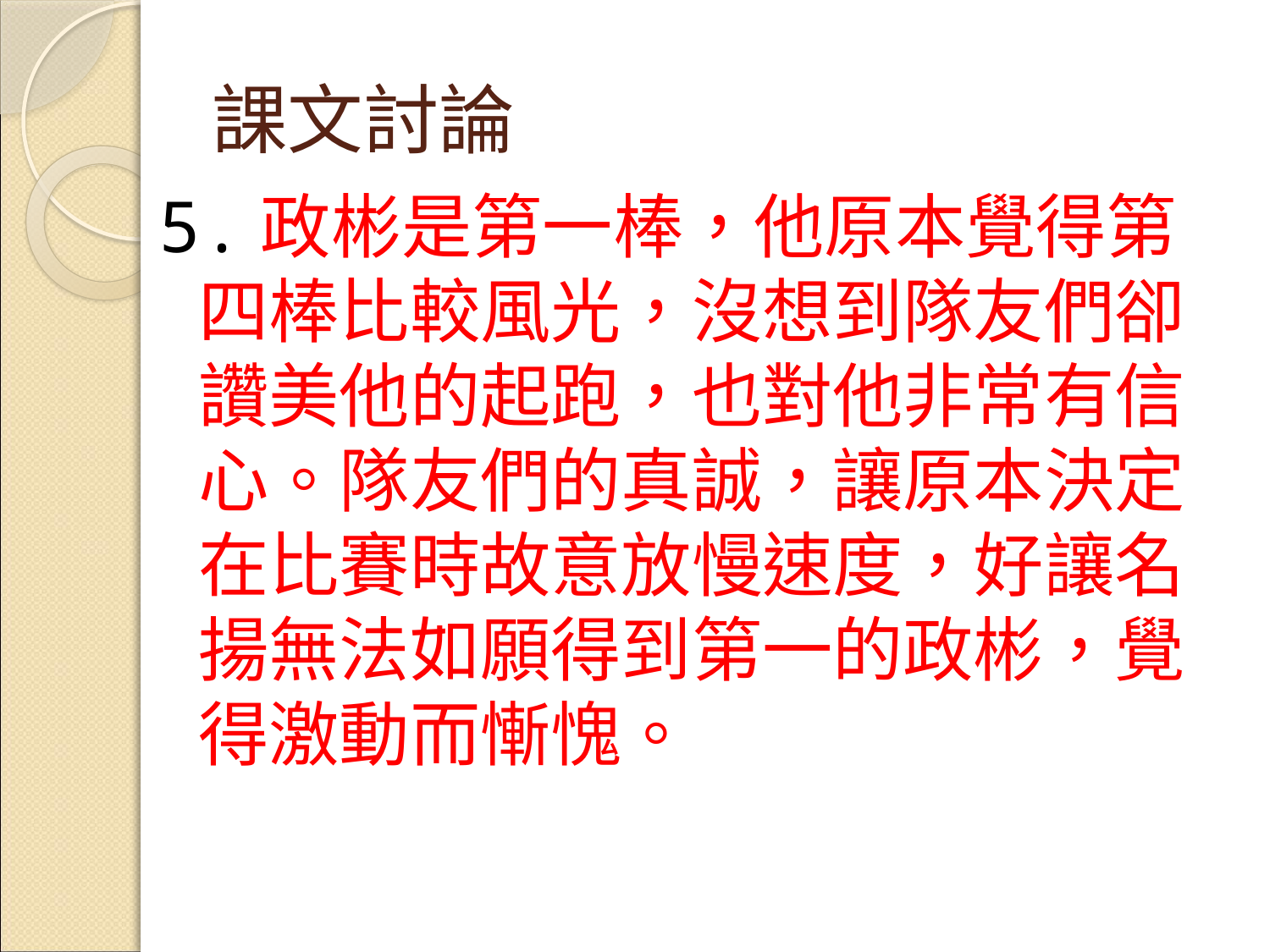

課文討論
5.政彬是第一棒，他原本覺得第四棒比較風光，沒想到隊友們卻讚美他的起跑，也對他非常有信心。隊友們的真誠，讓原本決定在比賽時故意放慢速度，好讓名揚無法如願得到第一的政彬，覺得激動而慚愧。